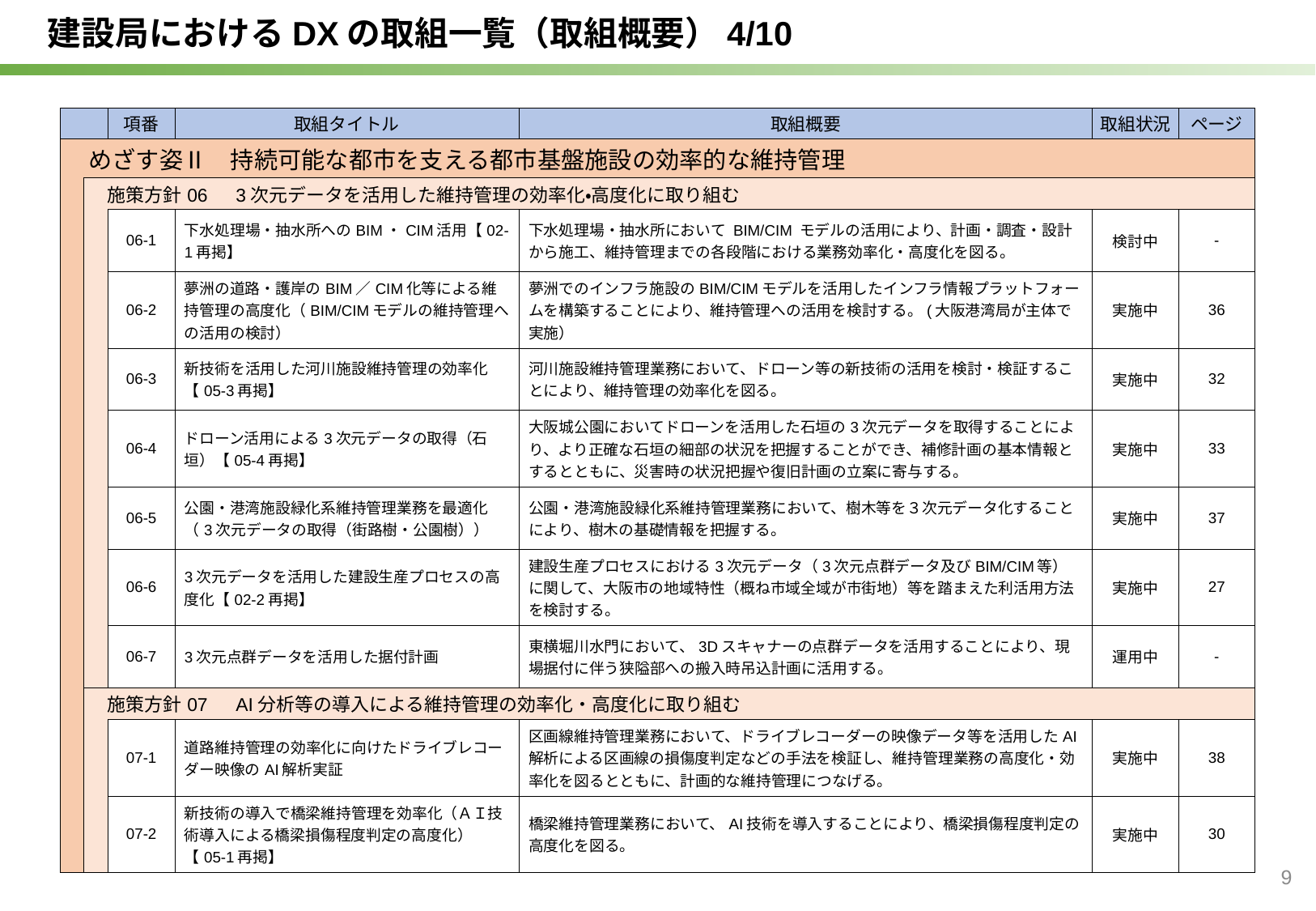

建設局におけるDXの取組一覧（取組概要）4/10
|  |  | 項番 | 取組タイトル | 取組概要 | 取組状況 | ページ |
| --- | --- | --- | --- | --- | --- | --- |
| めざす姿Ⅱ　持続可能な都市を支える都市基盤施設の効率的な維持管理 |  |  |  |  |  |  |
|  | 施策方針06　3次元データを活用した維持管理の効率化・高度化に取り組む |  |  |  |  |  |
|  |  | 06-1 | 下水処理場・抽水所へのBIM・CIM活用【02-1再掲】 | 下水処理場・抽水所において BIM/CIM モデルの活用により、計画・調査・設計から施工、維持管理までの各段階における業務効率化・高度化を図る。 | 検討中 | - |
|  |  | 06-2 | 夢洲の道路・護岸のBIM／CIM化等による維持管理の高度化（BIM/CIMモデルの維持管理への活用の検討） | 夢洲でのインフラ施設のBIM/CIMモデルを活用したインフラ情報プラットフォームを構築することにより、維持管理への活用を検討する。(大阪港湾局が主体で実施） | 実施中 | 36 |
|  |  | 06-3 | 新技術を活用した河川施設維持管理の効率化【05-3再掲】 | 河川施設維持管理業務において、ドローン等の新技術の活用を検討・検証することにより、維持管理の効率化を図る。 | 実施中 | 32 |
|  |  | 06-4 | ドローン活用による3次元データの取得（石垣）【05-4再掲】 | 大阪城公園においてドローンを活用した石垣の3次元データを取得することにより、より正確な石垣の細部の状況を把握することができ、補修計画の基本情報とするとともに、災害時の状況把握や復旧計画の立案に寄与する。 | 実施中 | 33 |
|  |  | 06-5 | 公園・港湾施設緑化系維持管理業務を最適化（3次元データの取得（街路樹・公園樹）） | 公園・港湾施設緑化系維持管理業務において、樹木等を３次元データ化することにより、樹木の基礎情報を把握する。 | 実施中 | 37 |
|  |  | 06-6 | 3次元データを活用した建設生産プロセスの高度化【02-2再掲】 | 建設生産プロセスにおける3次元データ（3次元点群データ及びBIM/CIM等）に関して、大阪市の地域特性（概ね市域全域が市街地）等を踏まえた利活用方法を検討する。 | 実施中 | 27 |
|  |  | 06-7 | 3次元点群データを活用した据付計画 | 東横堀川水門において、3Dスキャナーの点群データを活用することにより、現場据付に伴う狭隘部への搬入時吊込計画に活用する。 | 運用中 | - |
|  | 施策方針07　AI分析等の導入による維持管理の効率化・高度化に取り組む |  |  |  |  |  |
|  |  | 07-1 | 道路維持管理の効率化に向けたドライブレコーダー映像のAI解析実証 | 区画線維持管理業務において、ドライブレコーダーの映像データ等を活用したAI解析による区画線の損傷度判定などの手法を検証し、維持管理業務の高度化・効率化を図るとともに、計画的な維持管理につなげる。 | 実施中 | 38 |
|  |  | 07-2 | 新技術の導入で橋梁維持管理を効率化（ＡＩ技術導入による橋梁損傷程度判定の高度化）【05-1再掲】 | 橋梁維持管理業務において、AI技術を導入することにより、橋梁損傷程度判定の高度化を図る。 | 実施中 | 30 |
9